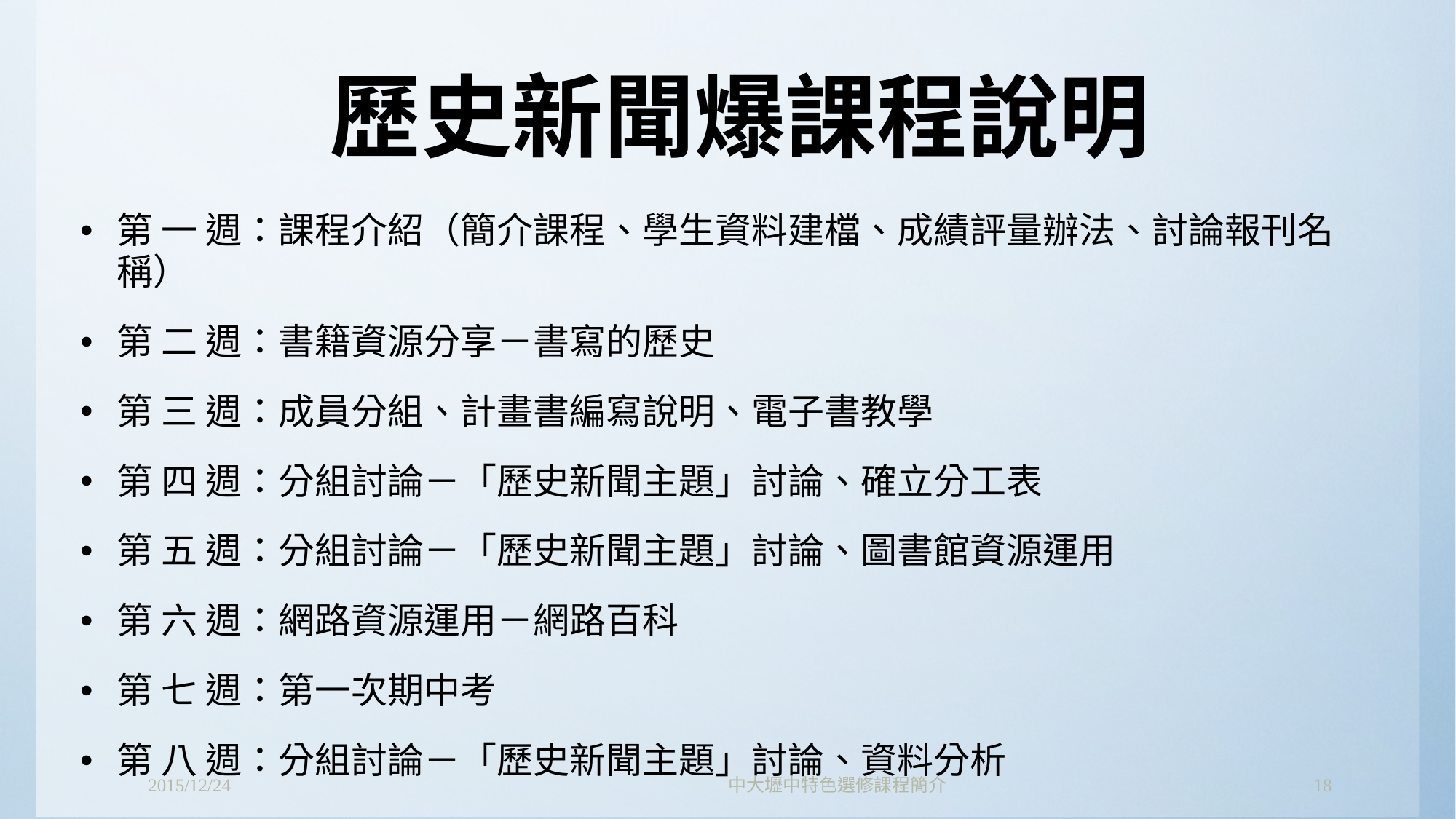

# 歷史新聞爆課程說明
第 一 週：課程介紹（簡介課程、學生資料建檔、成績評量辦法、討論報刊名稱）
第 二 週：書籍資源分享－書寫的歷史
第 三 週：成員分組、計畫書編寫說明、電子書教學
第 四 週：分組討論－「歷史新聞主題」討論、確立分工表
第 五 週：分組討論－「歷史新聞主題」討論、圖書館資源運用
第 六 週：網路資源運用－網路百科
第 七 週：第一次期中考
第 八 週：分組討論－「歷史新聞主題」討論、資料分析
2015/12/24
中大壢中特色選修課程簡介
18